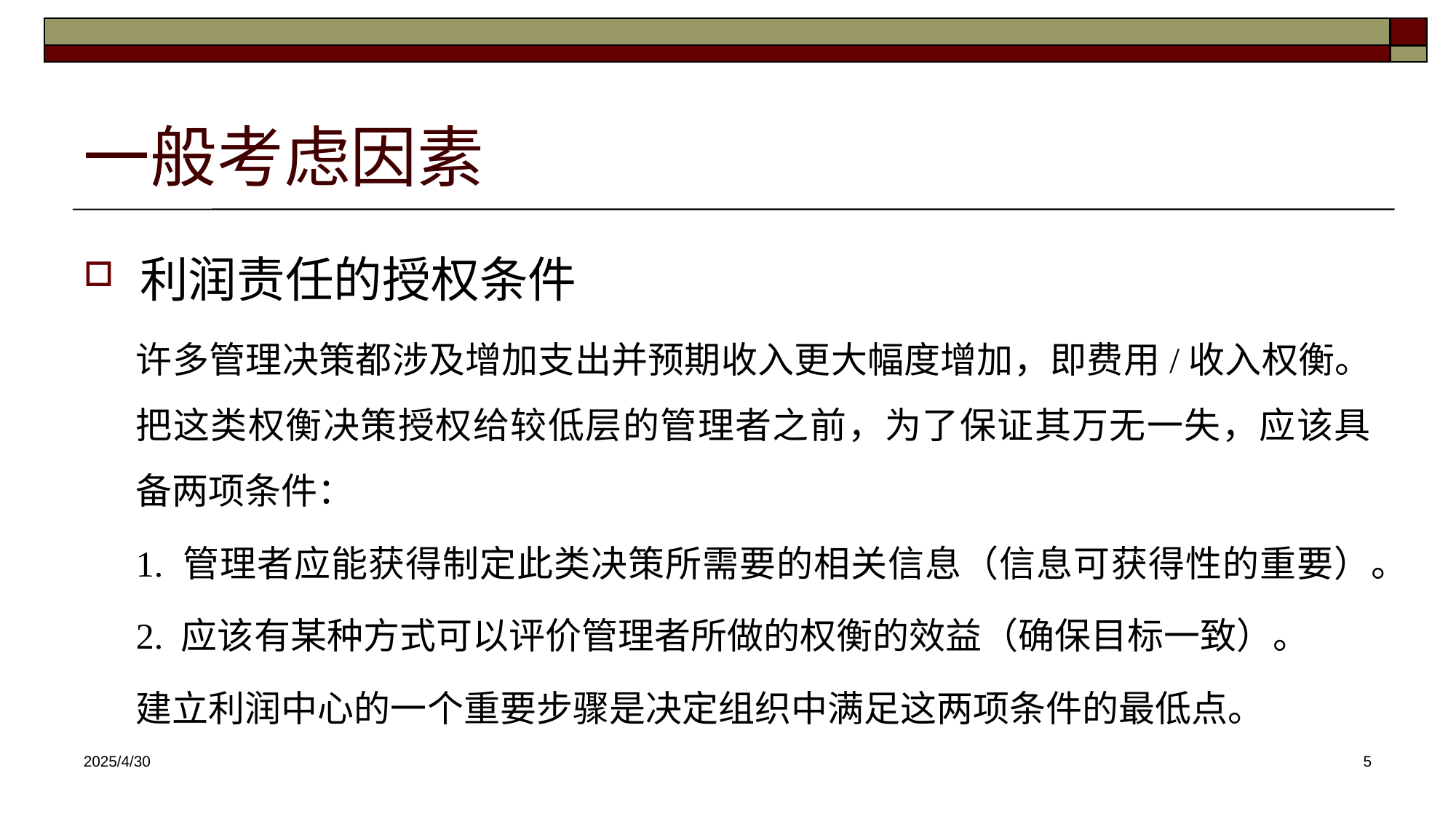

# 一般考虑因素
利润责任的授权条件
许多管理决策都涉及增加支出并预期收入更大幅度增加，即费用/收入权衡。把这类权衡决策授权给较低层的管理者之前，为了保证其万无一失，应该具备两项条件：
1. 管理者应能获得制定此类决策所需要的相关信息（信息可获得性的重要）。
2. 应该有某种方式可以评价管理者所做的权衡的效益（确保目标一致）。
建立利润中心的一个重要步骤是决定组织中满足这两项条件的最低点。

2025/4/30
5